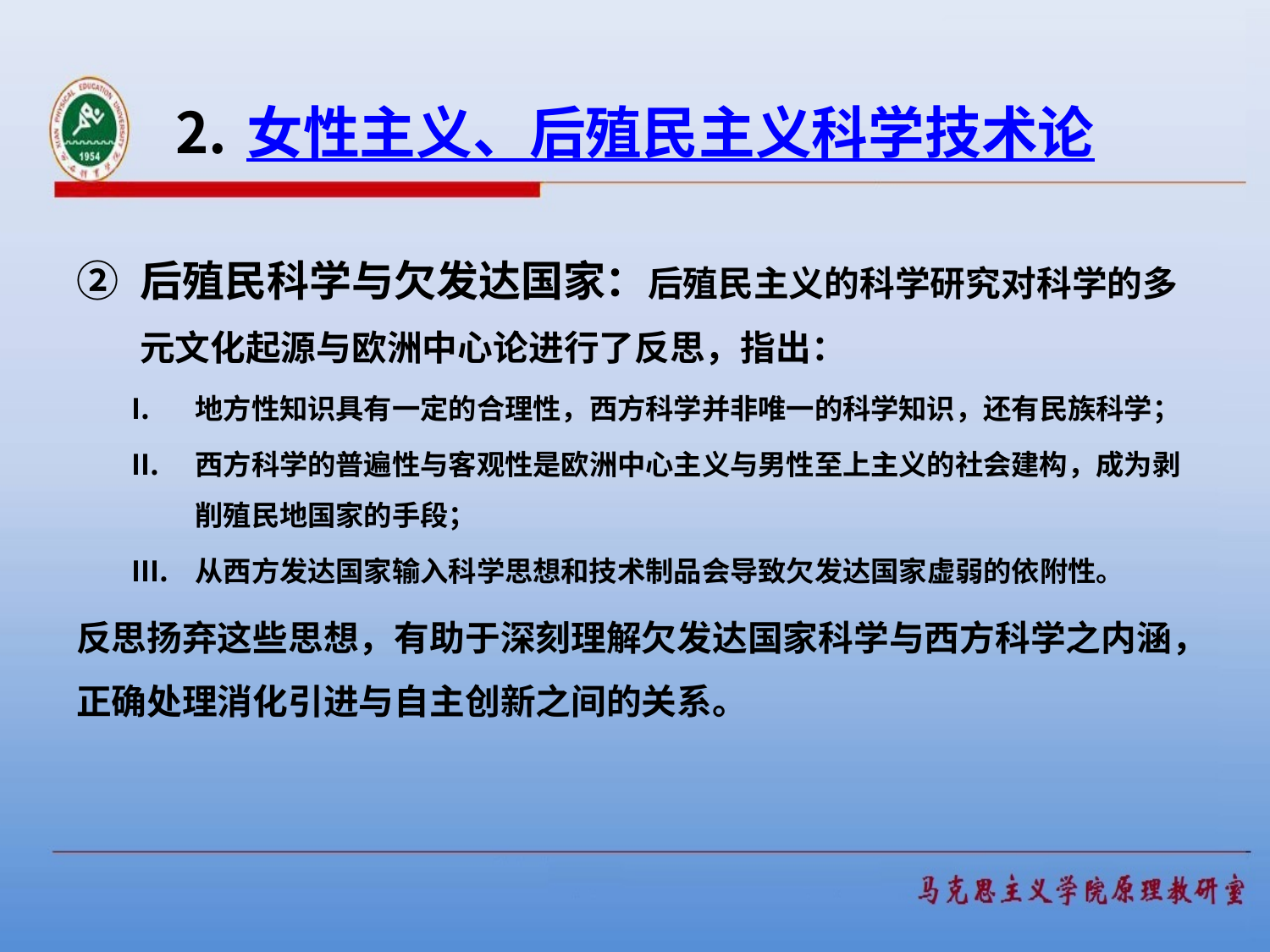

# 女性主义、后殖民主义科学技术论
后殖民科学与欠发达国家：后殖民主义的科学研究对科学的多元文化起源与欧洲中心论进行了反思，指出：
地方性知识具有一定的合理性，西方科学并非唯一的科学知识，还有民族科学；
西方科学的普遍性与客观性是欧洲中心主义与男性至上主义的社会建构，成为剥削殖民地国家的手段；
从西方发达国家输入科学思想和技术制品会导致欠发达国家虚弱的依附性。
反思扬弃这些思想，有助于深刻理解欠发达国家科学与西方科学之内涵，正确处理消化引进与自主创新之间的关系。